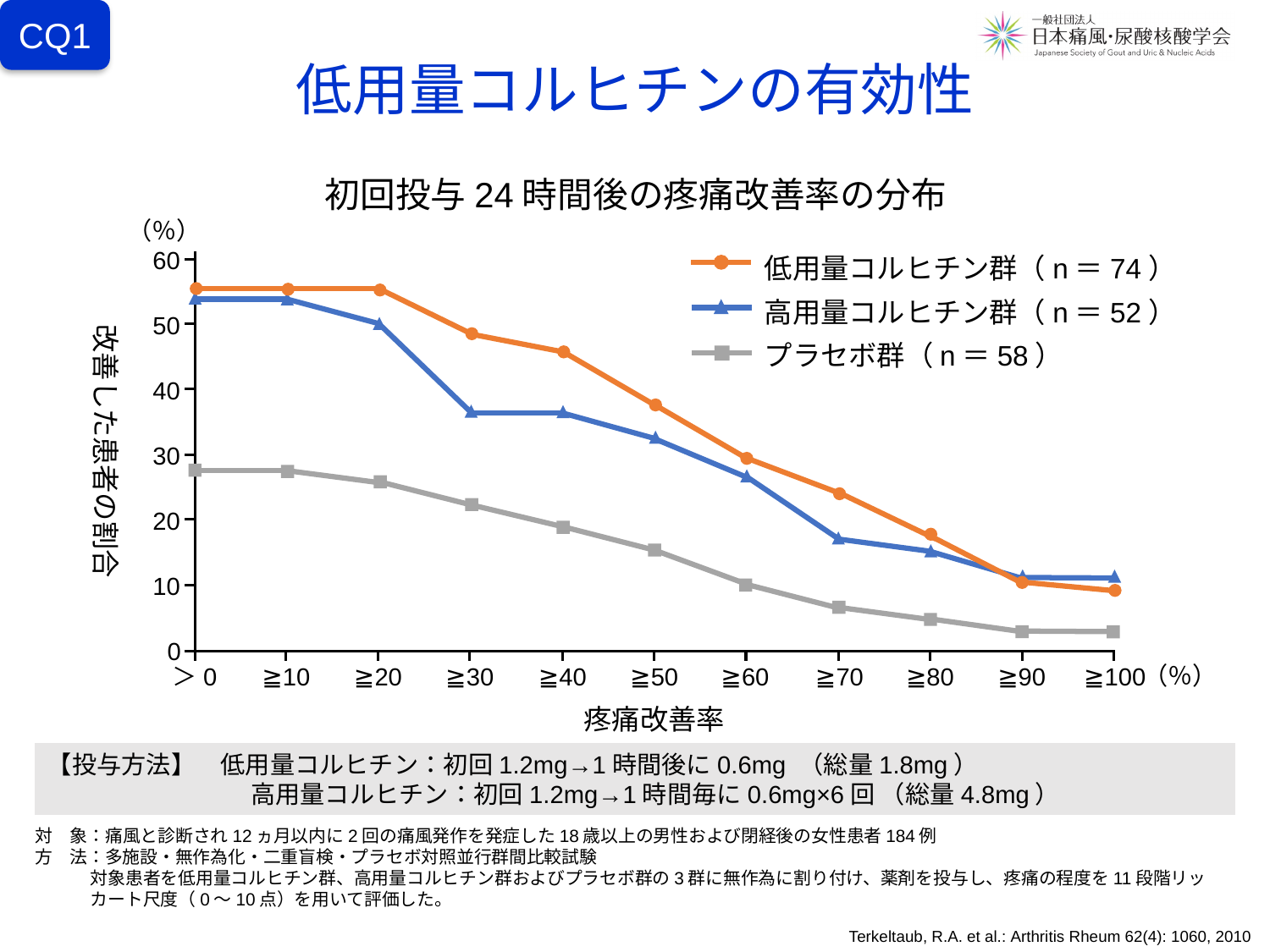

CQ1
# 低用量コルヒチンの有効性
初回投与24時間後の疼痛改善率の分布
（％）
60
低用量コルヒチン群（n＝74）
高用量コルヒチン群（n＝52）
プラセボ群（n＝58）

50
改善した患者の割合
40
30

20
10
0
（％）
＞0
≧10
≧20
≧30
≧40
≧50
≧60
≧70
≧80
≧90
≧100
疼痛改善率
【投与方法】　低用量コルヒチン：初回1.2mg→1時間後に0.6mg （総量1.8mg）
　　　　　　　　 高用量コルヒチン：初回1.2mg→1時間毎に0.6mg×6回 （総量4.8mg）
対　象：痛風と診断され12ヵ月以内に2回の痛風発作を発症した18歳以上の男性および閉経後の女性患者184例
方　法：多施設・無作為化・二重盲検・プラセボ対照並行群間比較試験
対象患者を低用量コルヒチン群、高用量コルヒチン群およびプラセボ群の3群に無作為に割り付け、薬剤を投与し、疼痛の程度を11段階リッカート尺度（0～10点）を用いて評価した。
Terkeltaub, R.A. et al.: Arthritis Rheum 62(4): 1060, 2010